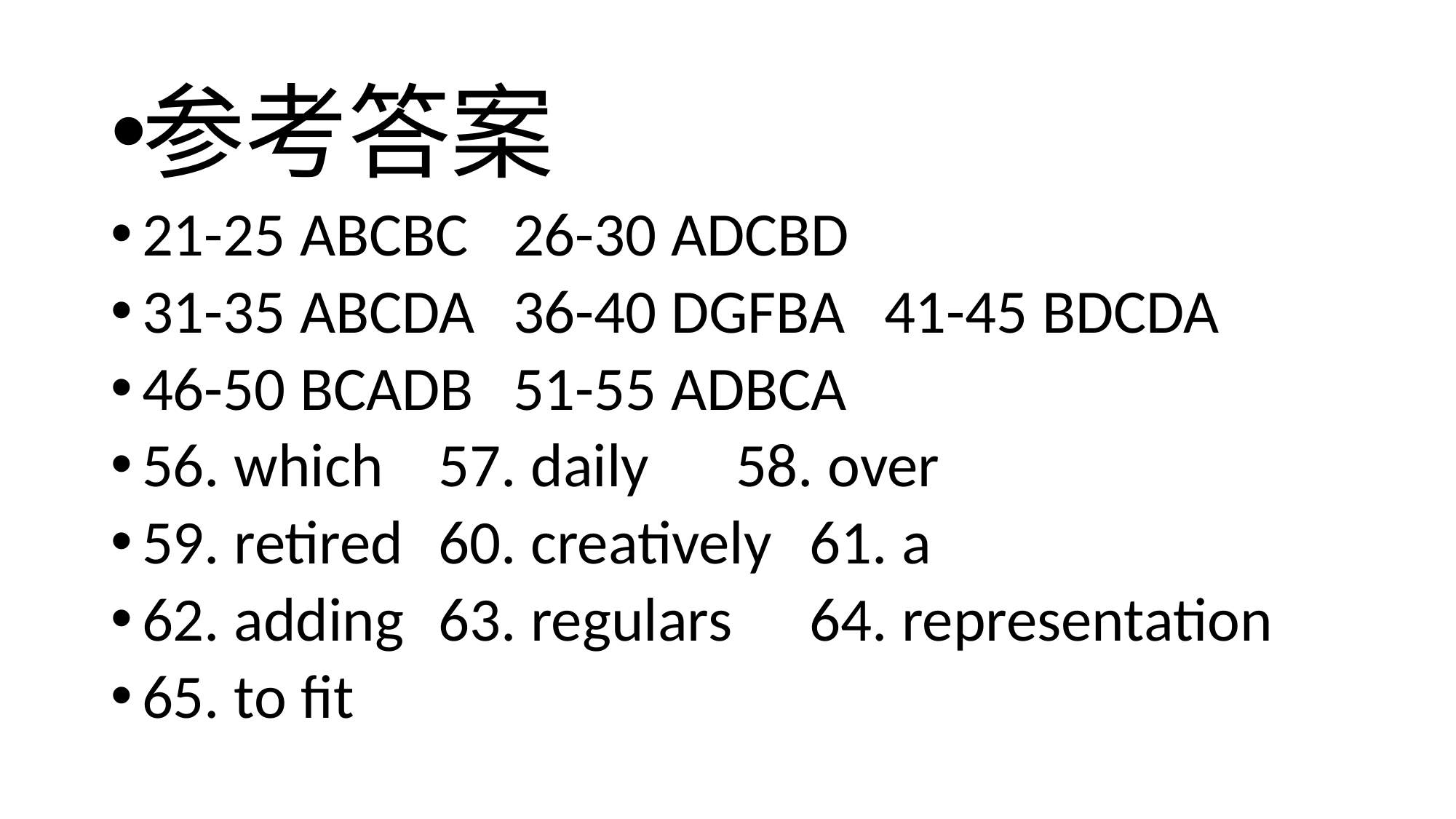

参考答案
21-25 ABCBC	26-30 ADCBD
31-35 ABCDA	36-40 DGFBA	41-45 BDCDA
46-50 BCADB	51-55 ADBCA
56. which	57. daily     	58. over
59. retired	60. creatively	61. a
62. adding	63. regulars   	64. representation
65. to fit